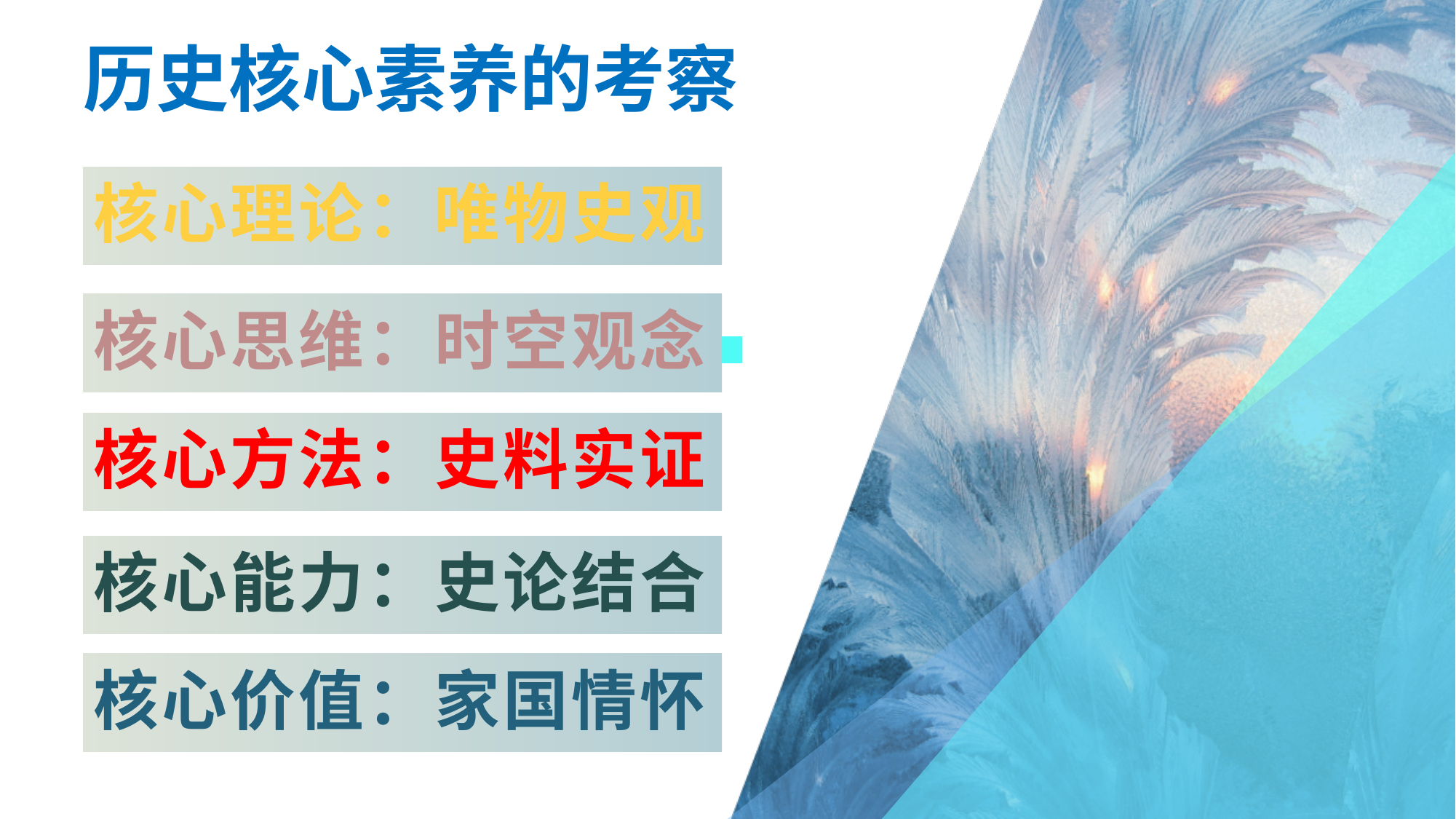

历史核心素养的考察
# 核心理论：唯物史观
核心思维：时空观念
核心方法：史料实证
核心能力：史论结合
核心价值：家国情怀